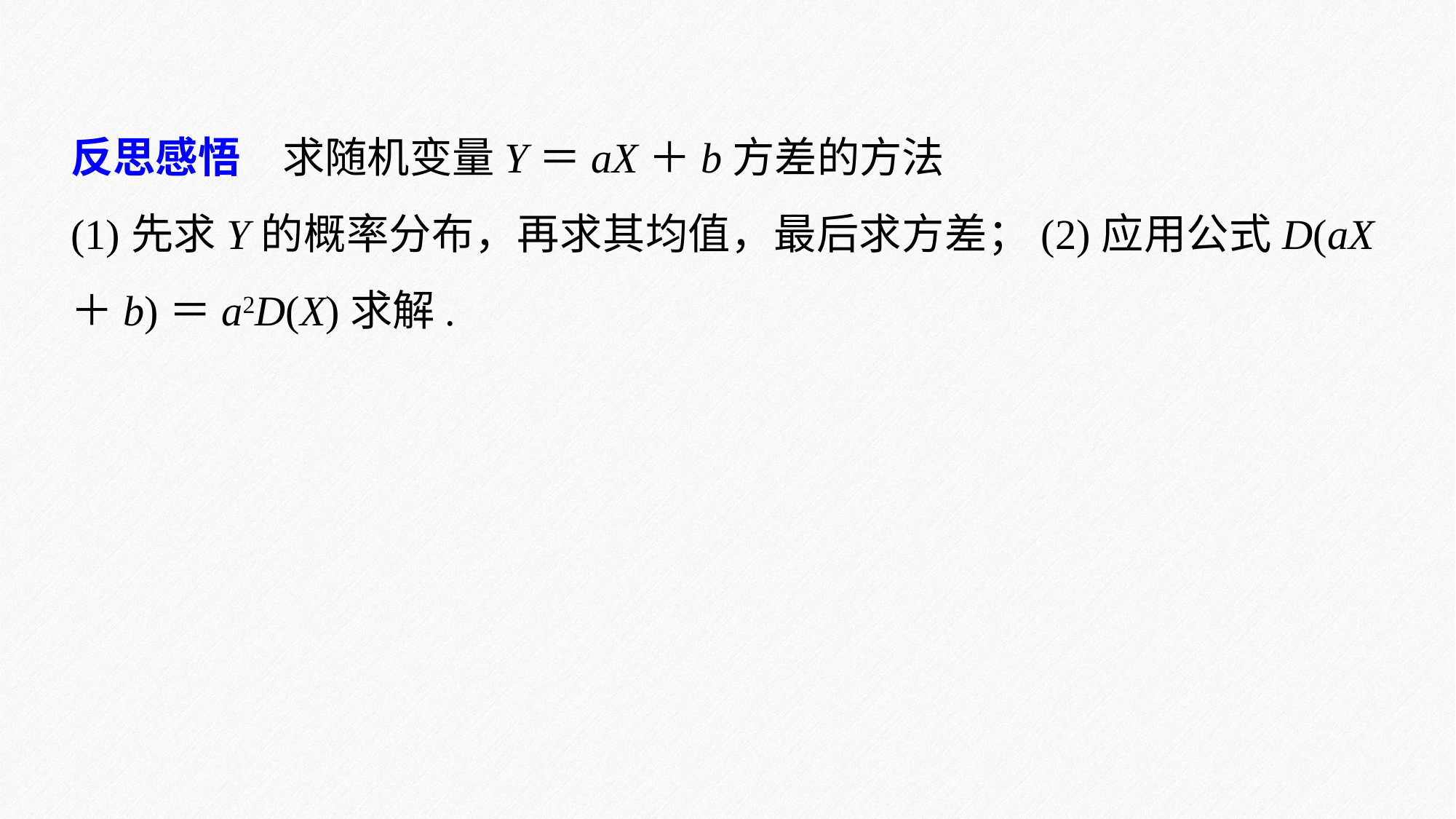

反思感悟　求随机变量Y＝aX＋b方差的方法
(1)先求Y的概率分布，再求其均值，最后求方差；(2)应用公式D(aX＋b)＝a2D(X)求解.